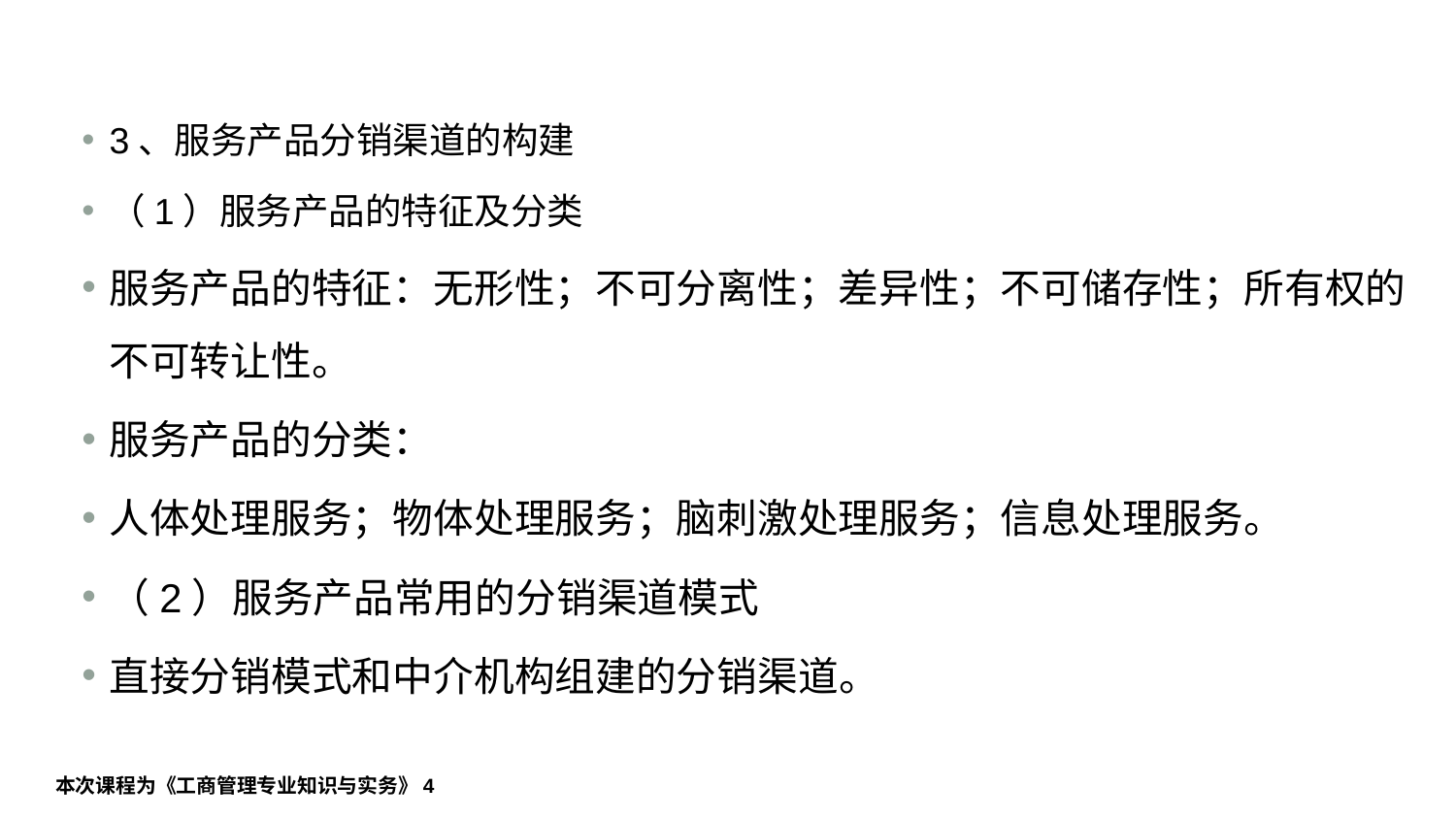

#
3、服务产品分销渠道的构建
（1）服务产品的特征及分类
服务产品的特征：无形性；不可分离性；差异性；不可储存性；所有权的不可转让性。
服务产品的分类：
人体处理服务；物体处理服务；脑刺激处理服务；信息处理服务。
（2）服务产品常用的分销渠道模式
直接分销模式和中介机构组建的分销渠道。